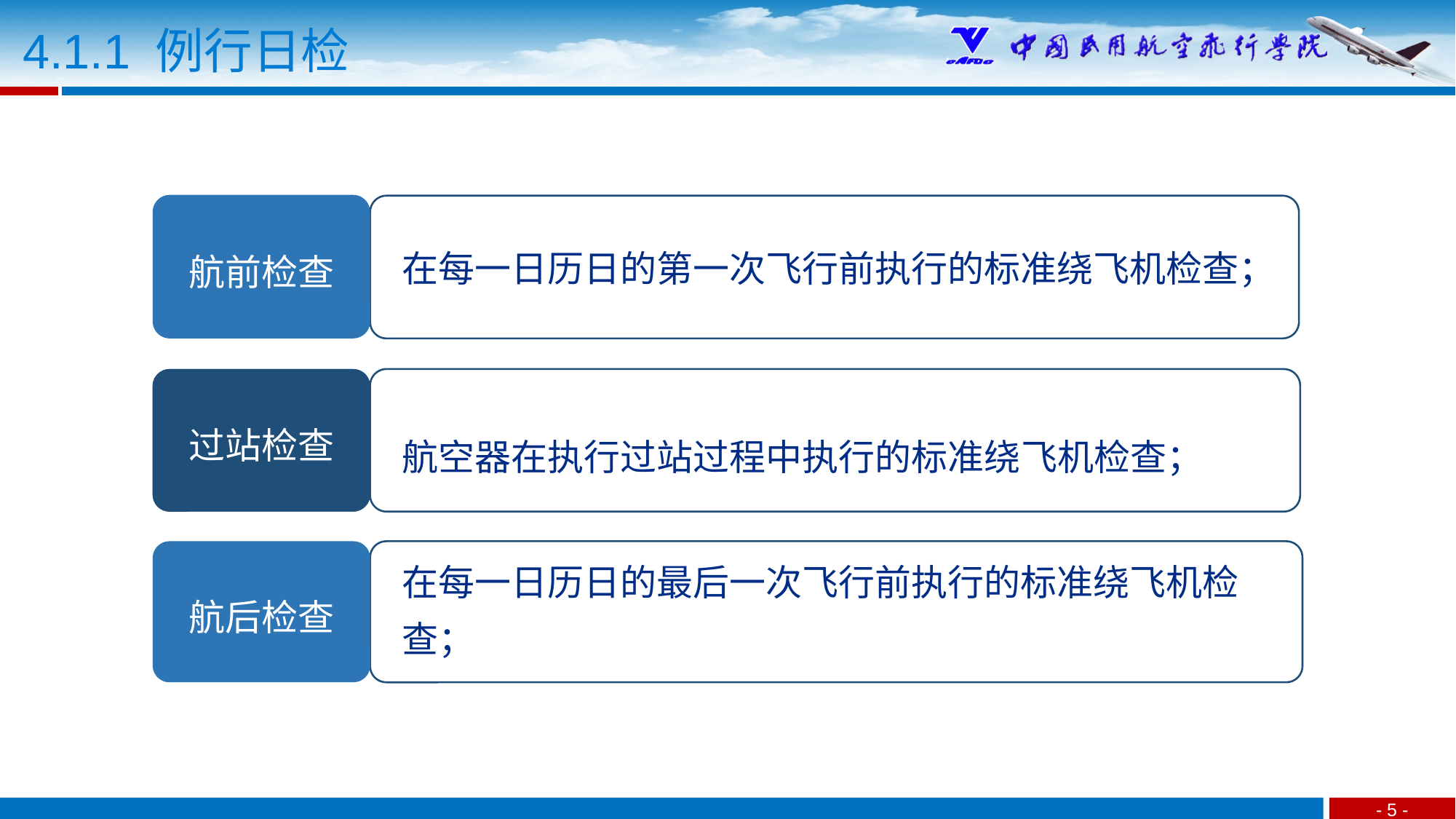

4.1.1 例行日检
航前检查

过站检查
第二方面

航后检查

在每一日历日的第一次飞行前执行的标准绕飞机检查；

航空器在执行过站过程中执行的标准绕飞机检查；

在每一日历日的最后一次飞行前执行的标准绕飞机检查；